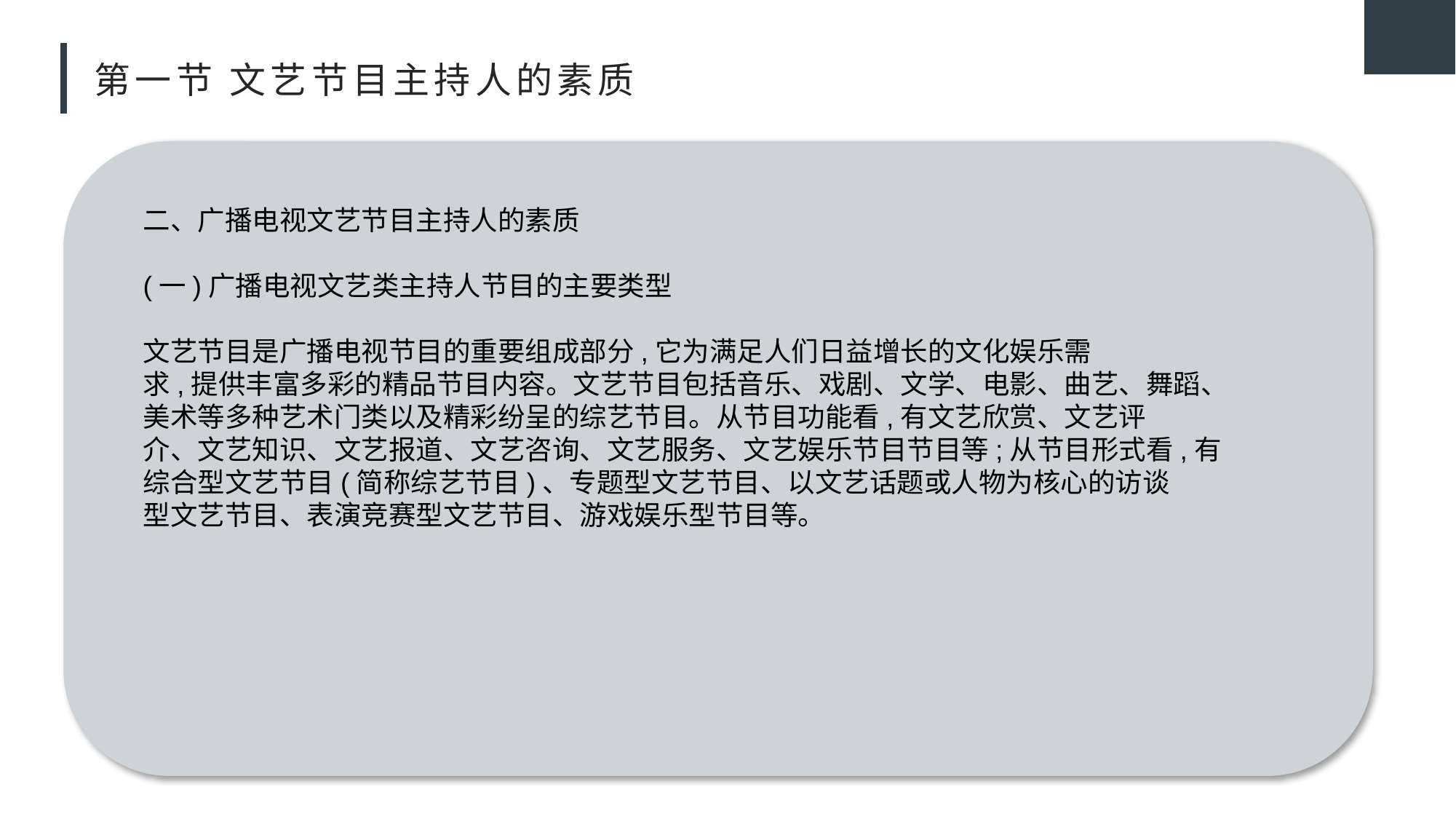

# 第一节 文艺节目主持人的素质

二、广播电视文艺节目主持人的素质

(一)广播电视文艺类主持人节目的主要类型

文艺节目是广播电视节目的重要组成部分,它为满足人们日益增长的文化娱乐需
求,提供丰富多彩的精品节目内容。文艺节目包括音乐、戏剧、文学、电影、曲艺、舞蹈、
美术等多种艺术门类以及精彩纷呈的综艺节目。从节目功能看,有文艺欣赏、文艺评
介、文艺知识、文艺报道、文艺咨询、文艺服务、文艺娱乐节目节目等;从节目形式看,有
综合型文艺节目(简称综艺节目)、专题型文艺节目、以文艺话题或人物为核心的访谈
型文艺节目、表演竞赛型文艺节目、游戏娱乐型节目等。